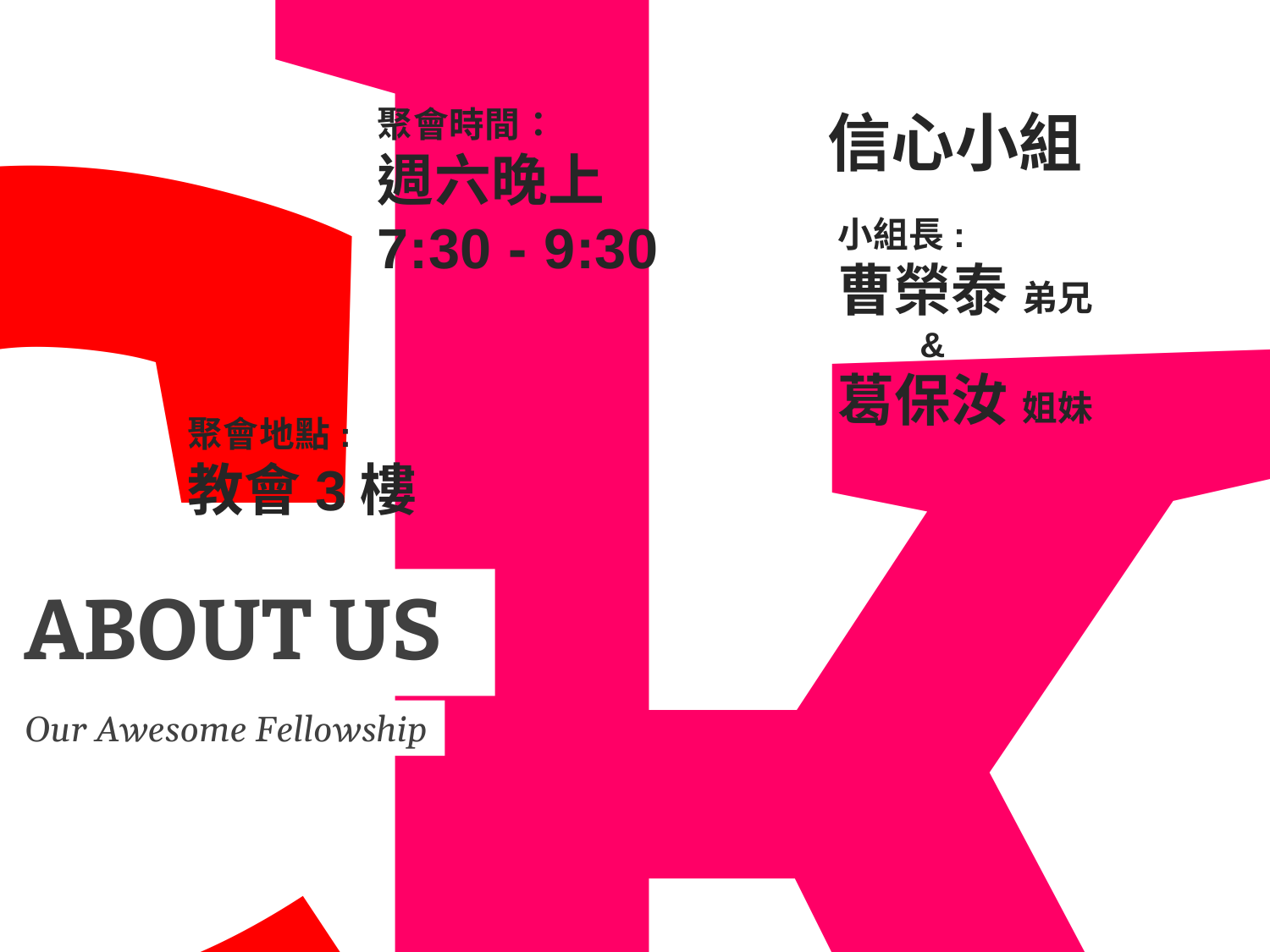

聚會時間：
週六晚上7:30 - 9:30
信心小組
小組長:
曹榮泰 弟兄
        &
葛保汝 姐妹
聚會地點:
教會3樓
ABOUT US
Our Awesome Fellowship